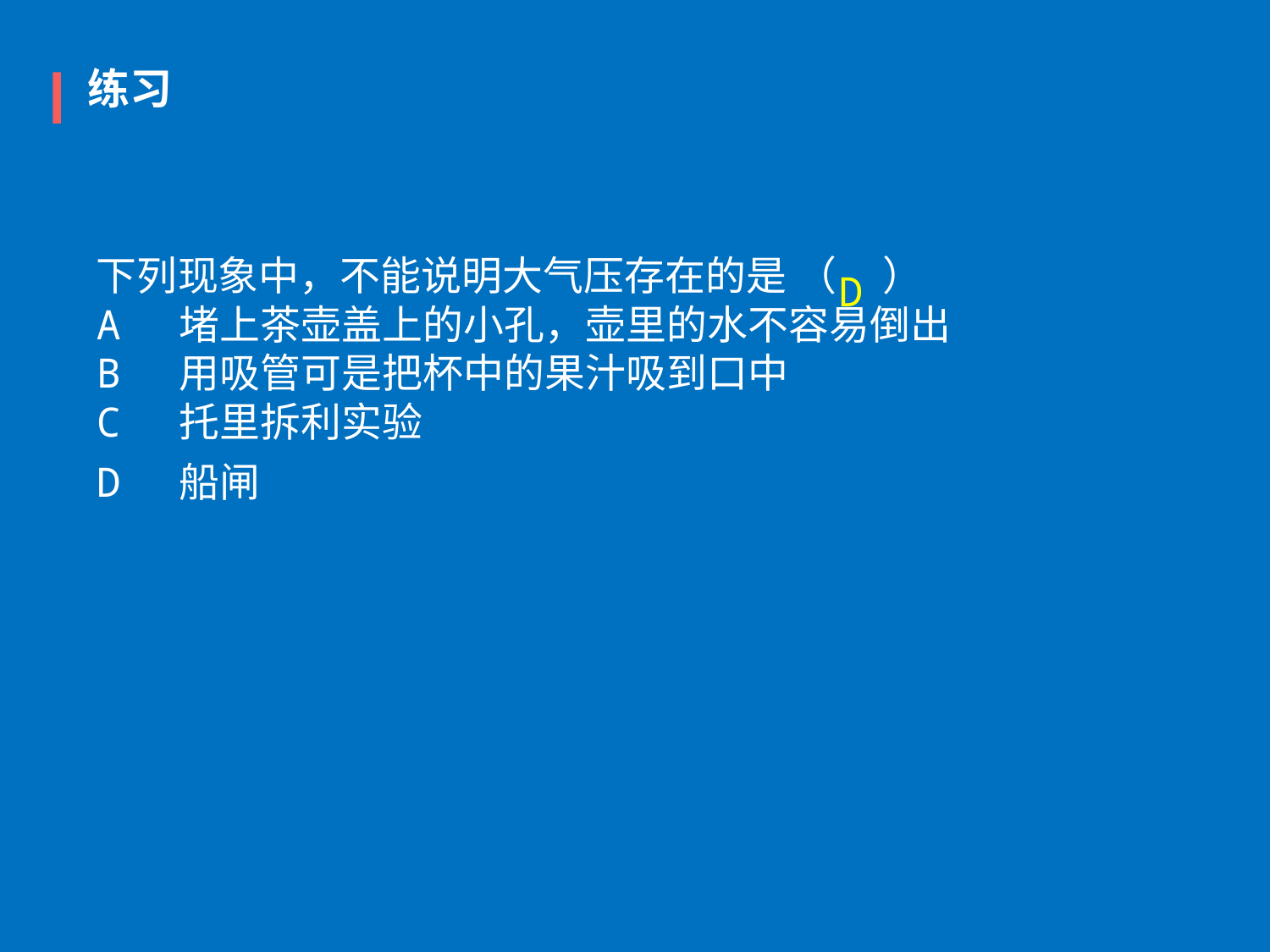

练习

下列现象中，不能说明大气压存在的是 （     ）
A  堵上茶壶盖上的小孔，壶里的水不容易倒出
B  用吸管可是把杯中的果汁吸到口中
C  托里拆利实验
D  船闸
D